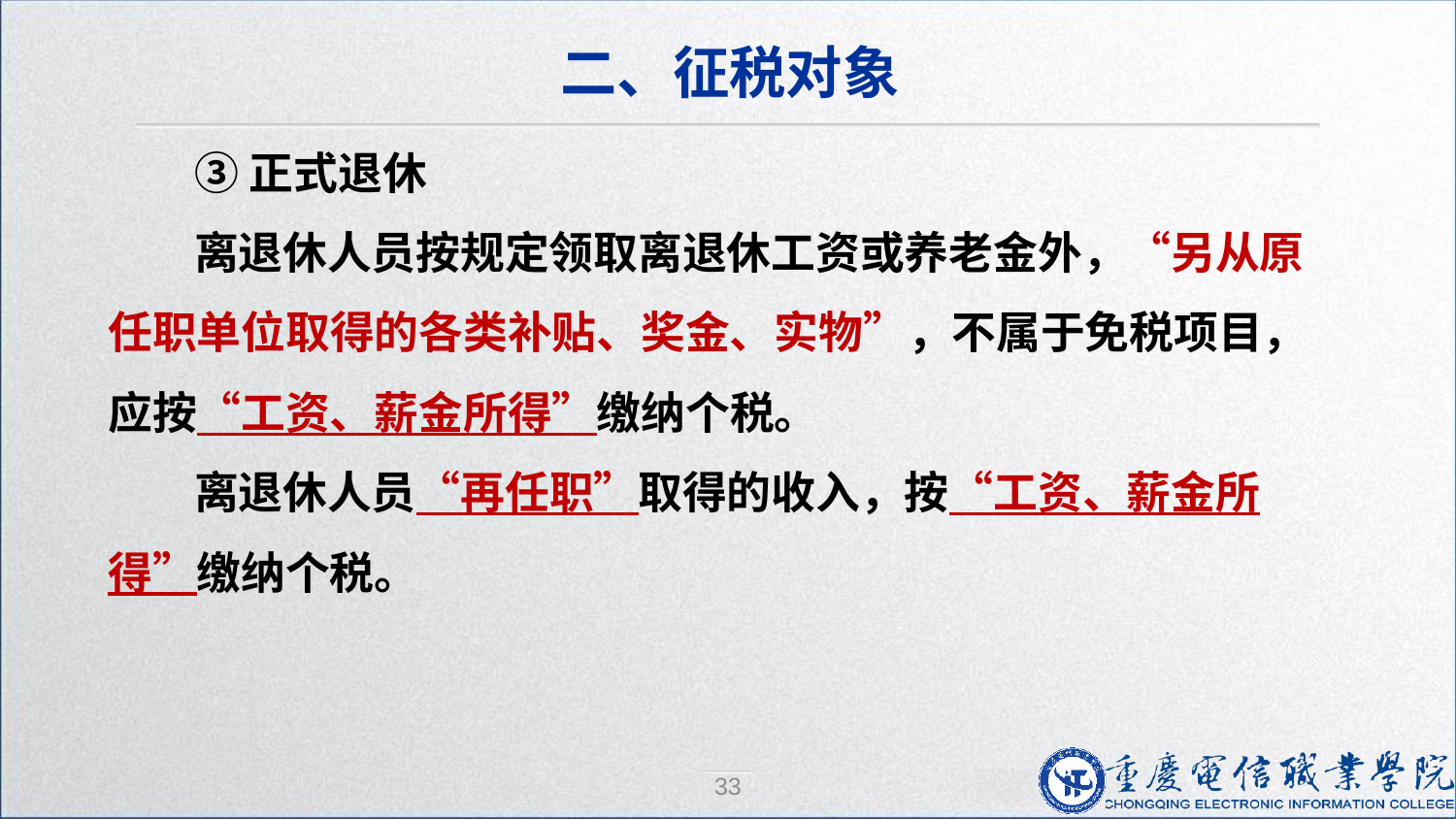

二、征税对象
③正式退休
离退休人员按规定领取离退休工资或养老金外，“另从原任职单位取得的各类补贴、奖金、实物”，不属于免税项目，应按“工资、薪金所得”缴纳个税。
离退休人员“再任职”取得的收入，按“工资、薪金所得”缴纳个税。
33